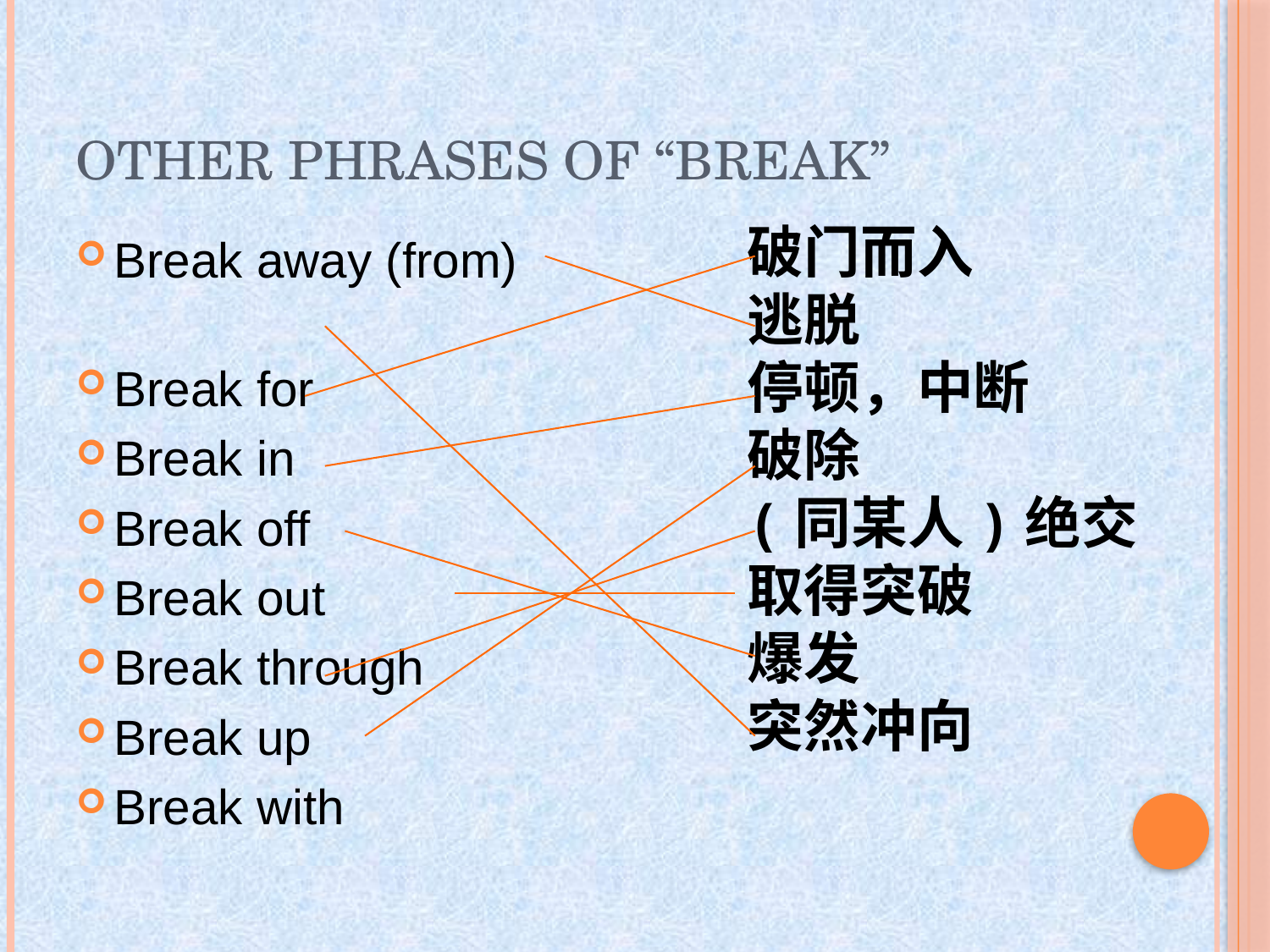

# Other phrases of “BREAK”
破门而入
逃脱
停顿，中断
破除
(同某人)绝交
取得突破
爆发
突然冲向
Break away (from)
Break for
Break in
Break off
Break out
Break through
Break up
Break with